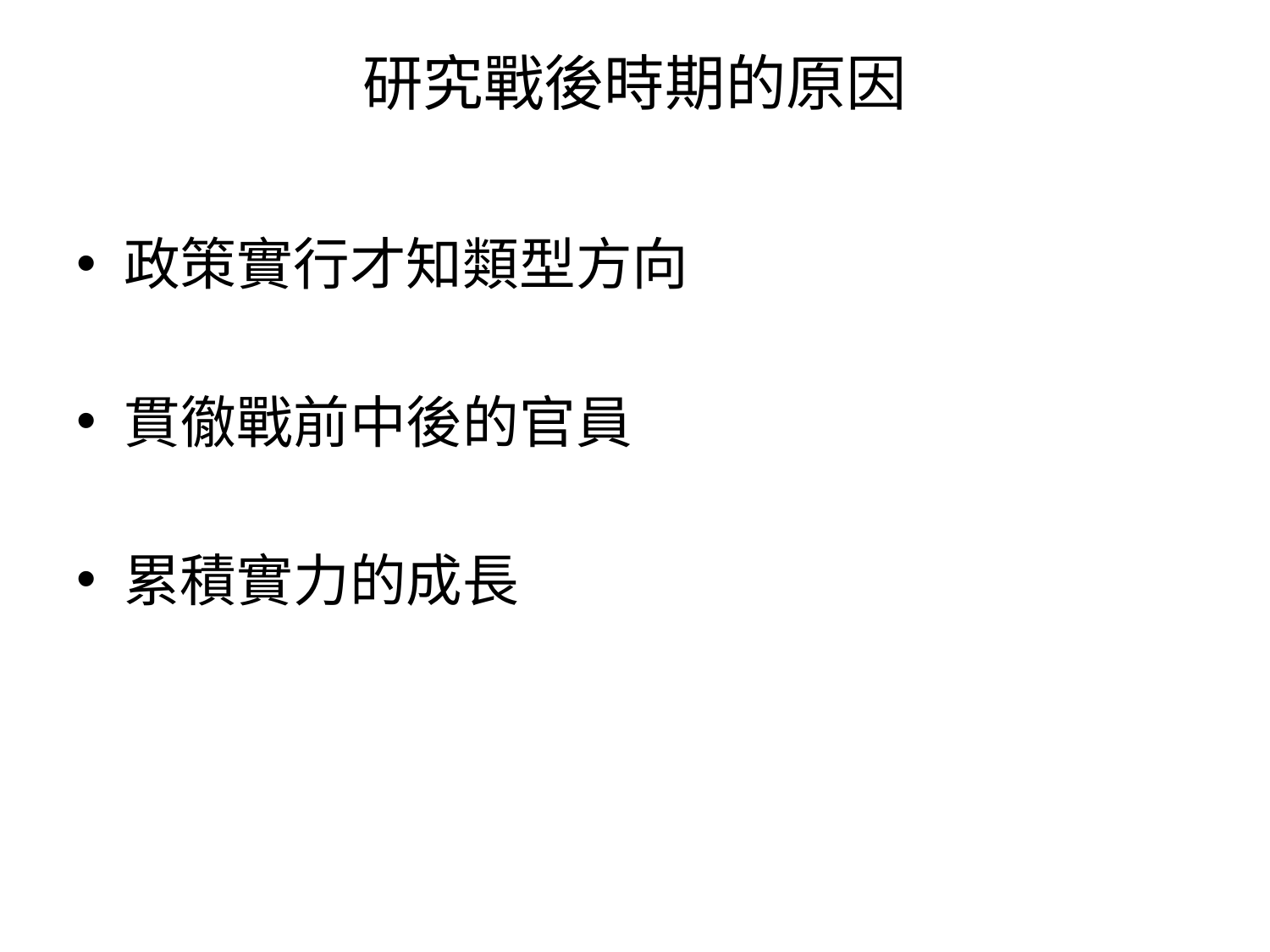

# 研究戰後時期的原因
政策實行才知類型方向

貫徹戰前中後的官員

累積實力的成長